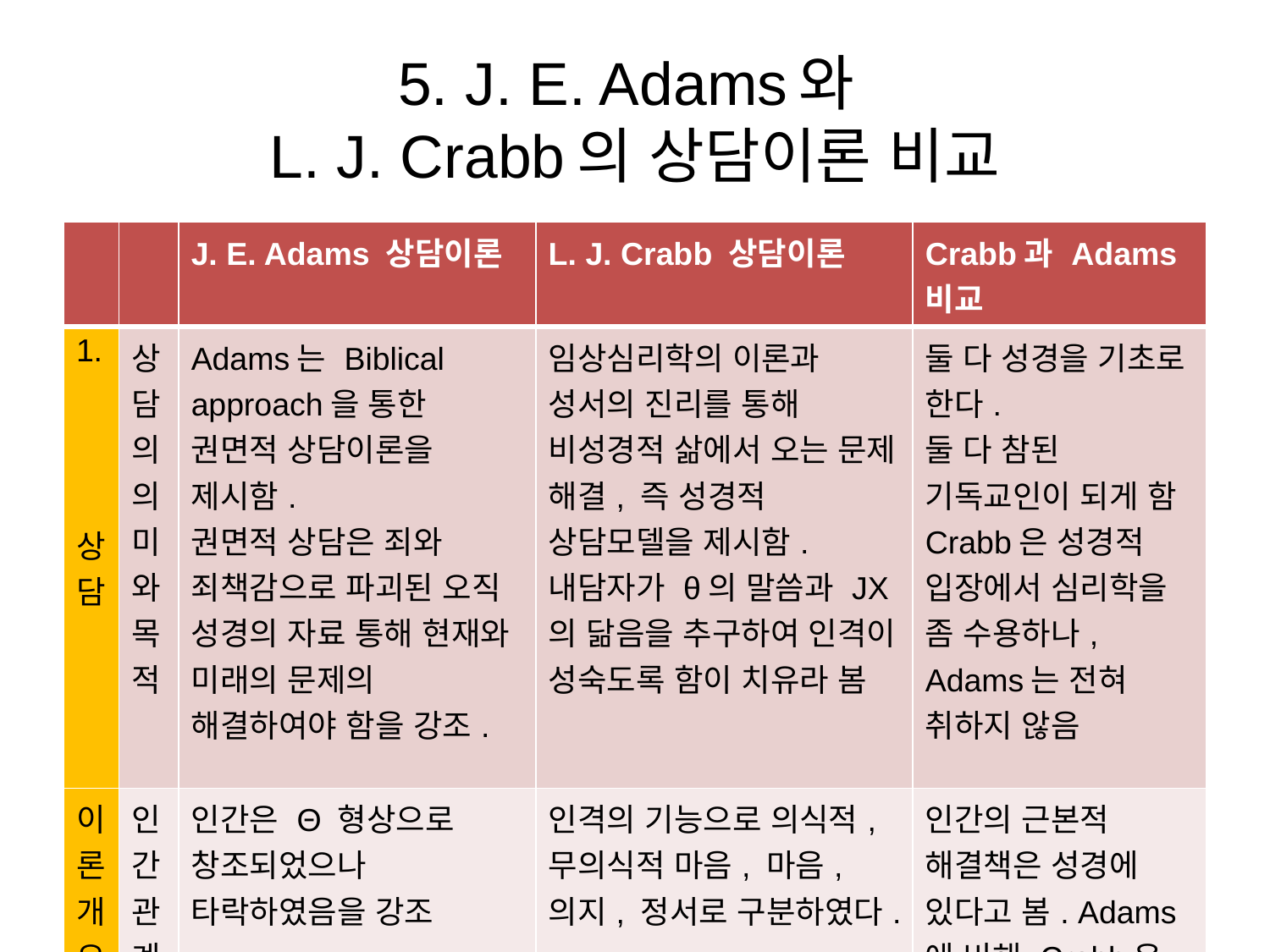

# 5. J. E. Adams와 L. J. Crabb의 상담이론 비교
|  |  | J. E. Adams 상담이론 | L. J. Crabb 상담이론 | Crabb과 Adams 비교 |
| --- | --- | --- | --- | --- |
| 1. 상담 | 상담의 의미와 목적 | Adams는 Biblical approach을 통한 권면적 상담이론을 제시함. 권면적 상담은 죄와 죄책감으로 파괴된 오직 성경의 자료 통해 현재와 미래의 문제의 해결하여야 함을 강조. | 임상심리학의 이론과 성서의 진리를 통해 비성경적 삶에서 오는 문제 해결, 즉 성경적 상담모델을 제시함. 내담자가 θ의 말씀과 JX의 닮음을 추구하여 인격이 성숙도록 함이 치유라 봄 | 둘 다 성경을 기초로 한다. 둘 다 참된 기독교인이 되게 함 Crabb은 성경적 입장에서 심리학을 좀 수용하나, Adams는 전혀 취하지 않음 |
| 이론개요 | 인간관계 | 인간은 Θ 형상으로 창조되었으나 타락하였음을 강조 | 인격의 기능으로 의식적, 무의식적 마음, 마음, 의지, 정서로 구분하였다. | 인간의 근본적 해결책은 성경에 있다고 봄. Adams에 비해 Crabb은 과학적 접근을 취함. |